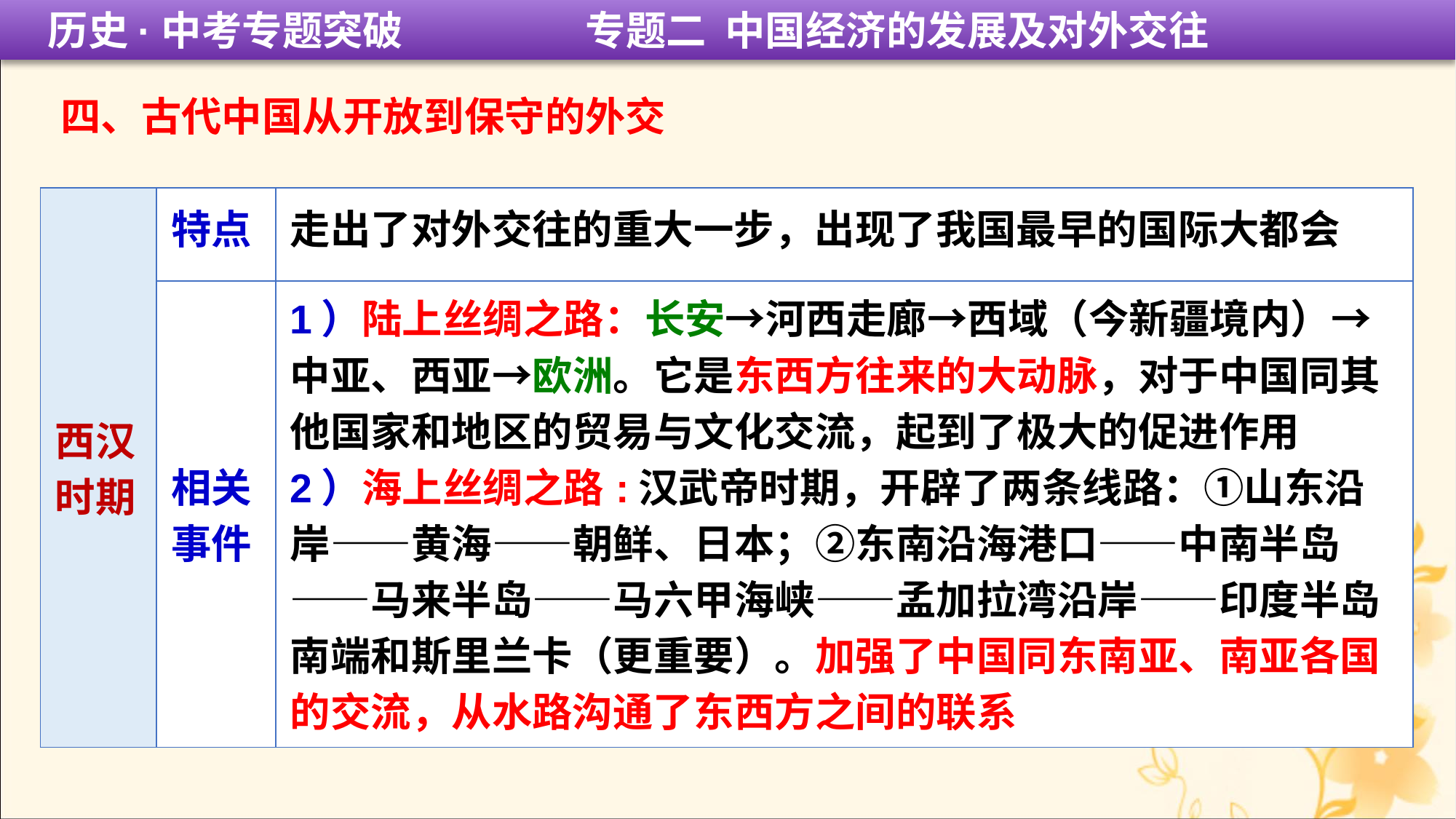

历史·中考专题突破                    专题二  中国经济的发展及对外交往
四、古代中国从开放到保守的外交
| 西汉 时期 | 特点 | 走出了对外交往的重大一步，出现了我国最早的国际大都会 |
| --- | --- | --- |
|  | 相关 事件 | 1）陆上丝绸之路：长安→河西走廊→西域（今新疆境内）→中亚、西亚→欧洲。它是东西方往来的大动脉，对于中国同其他国家和地区的贸易与文化交流，起到了极大的促进作用 2）海上丝绸之路:汉武帝时期，开辟了两条线路：①山东沿岸——黄海——朝鲜、日本；②东南沿海港口——中南半岛——马来半岛——马六甲海峡——孟加拉湾沿岸——印度半岛南端和斯里兰卡（更重要）。加强了中国同东南亚、南亚各国的交流，从水路沟通了东西方之间的联系 |